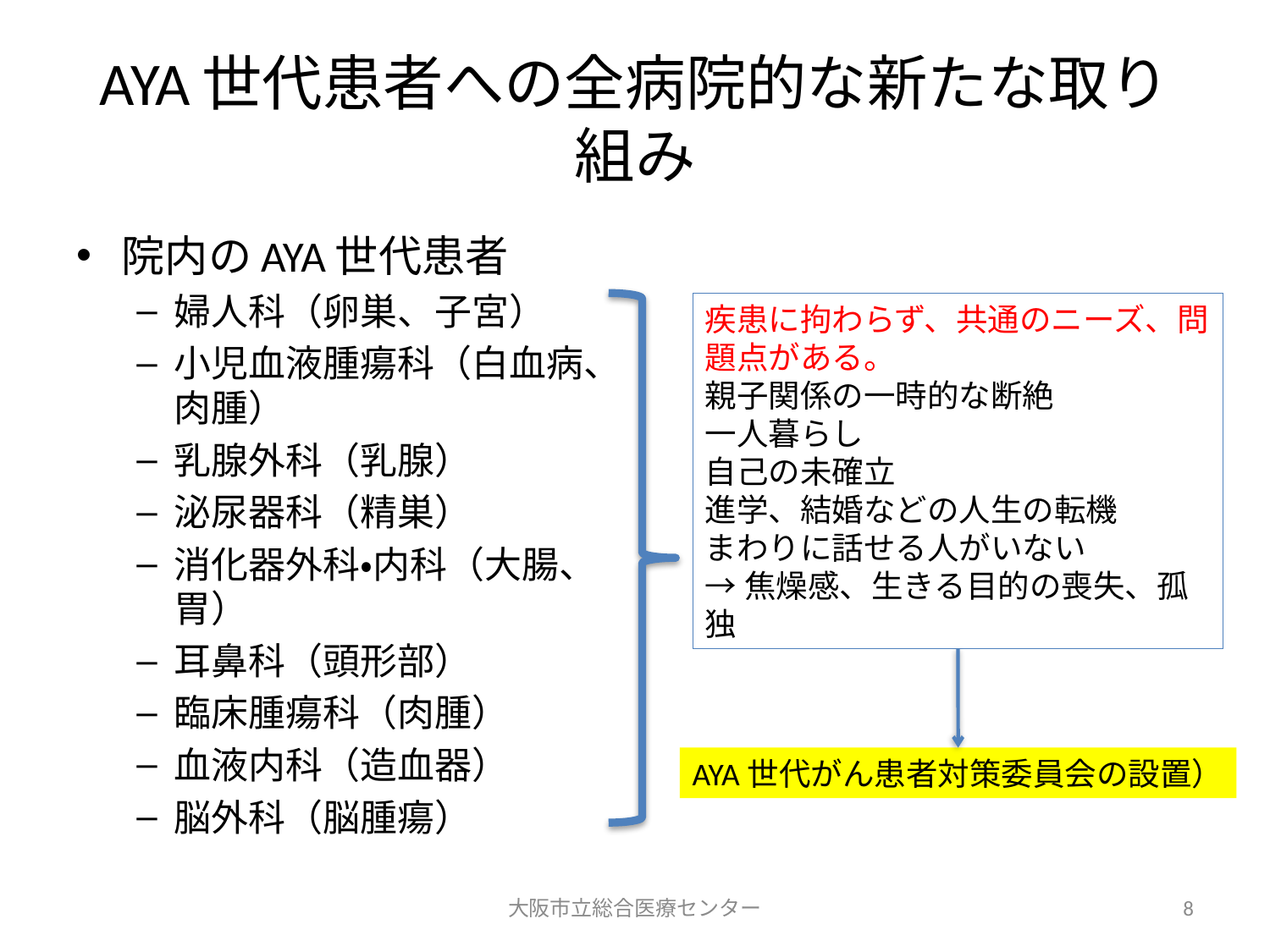

# AYA世代患者への全病院的な新たな取り組み
院内のAYA世代患者
婦人科（卵巣、子宮）
小児血液腫瘍科（白血病、肉腫）
乳腺外科（乳腺）
泌尿器科（精巣）
消化器外科・内科（大腸、胃）
耳鼻科（頭形部）
臨床腫瘍科（肉腫）
血液内科（造血器）
脳外科（脳腫瘍）

疾患に拘わらず、共通のニーズ、問題点がある。
親子関係の一時的な断絶
一人暮らし
自己の未確立
進学、結婚などの人生の転機
まわりに話せる人がいない
→焦燥感、生きる目的の喪失、孤独
AYA世代がん患者対策委員会の設置）
大阪市立総合医療センター
8